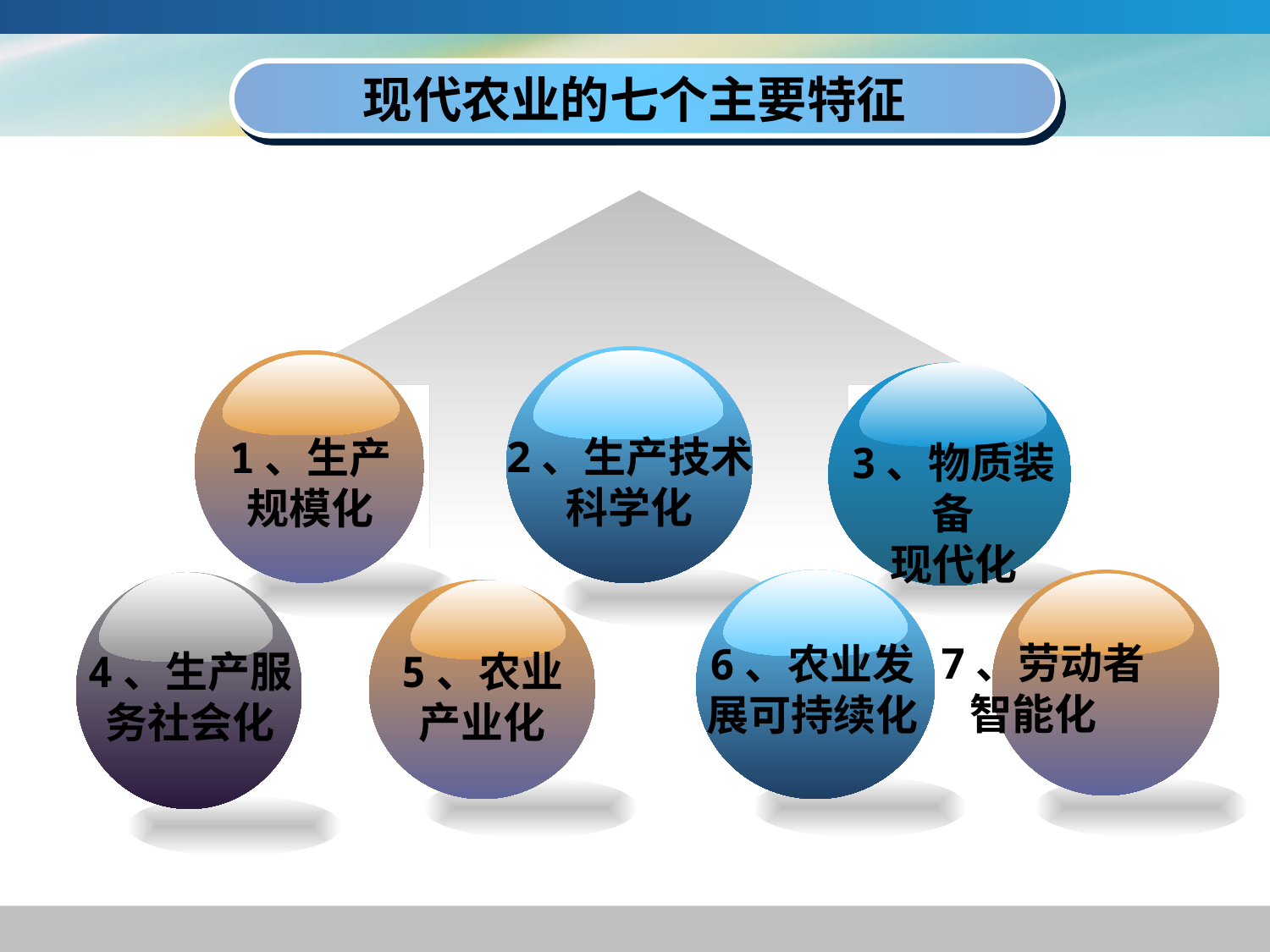

现代农业的七个主要特征

2、生产技术
科学化

1、生产
规模化

3、物质装备
现代化

6、农业发展可持续化

5、农业
产业化

7、劳动者
  智能化

4、生产服务社会化